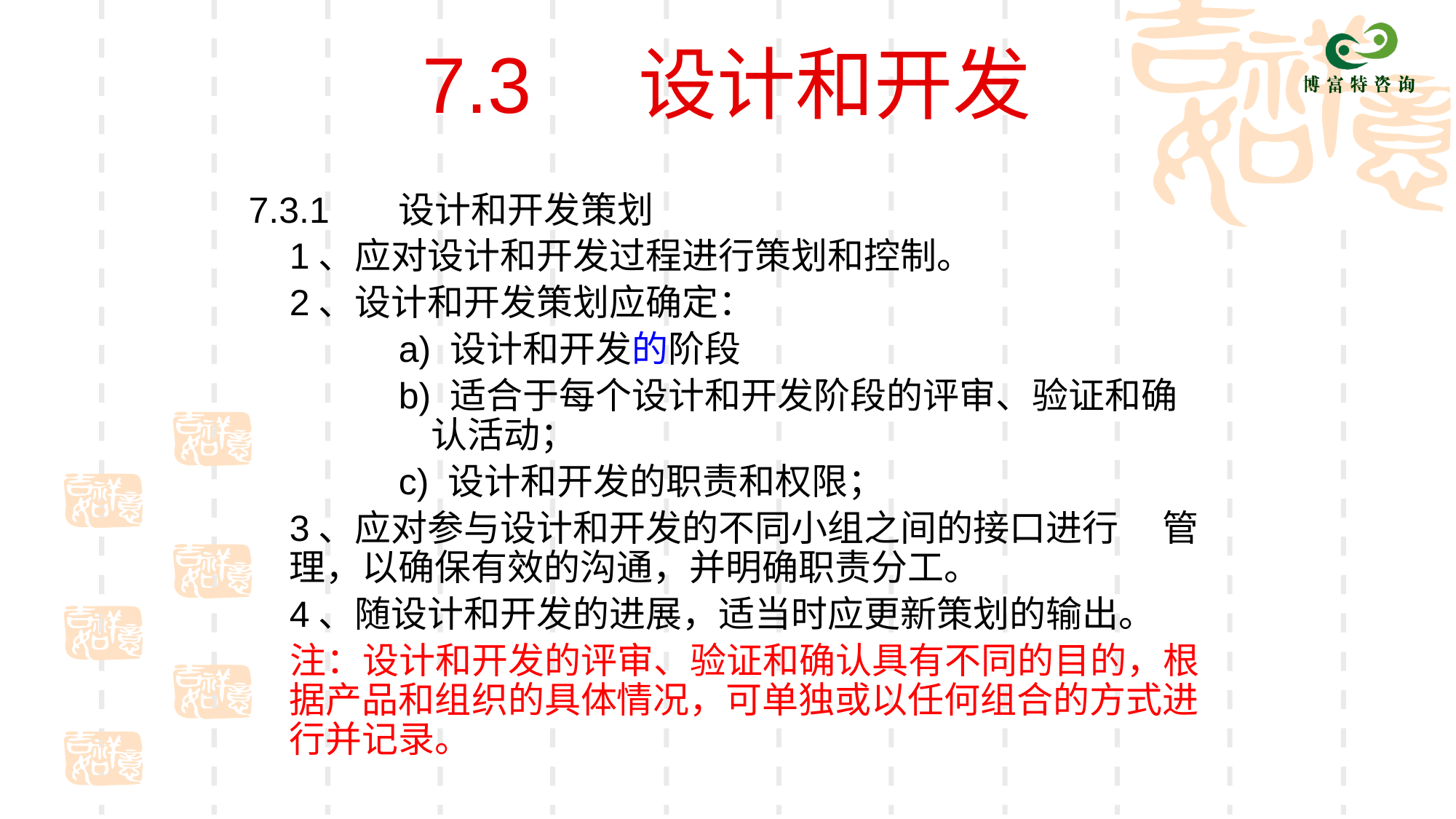

# 7.3    设计和开发
7.3.1	设计和开发策划
	1、应对设计和开发过程进行策划和控制。
	2、设计和开发策划应确定：
		a) 设计和开发的阶段
		b) 适合于每个设计和开发阶段的评审、验证和确	    认活动；
		c) 设计和开发的职责和权限；
	3、应对参与设计和开发的不同小组之间的接口进行	管理，以确保有效的沟通，并明确职责分工。
	4、随设计和开发的进展，适当时应更新策划的输出。
    注：设计和开发的评审、验证和确认具有不同的目的，根据产品和组织的具体情况，可单独或以任何组合的方式进行并记录。